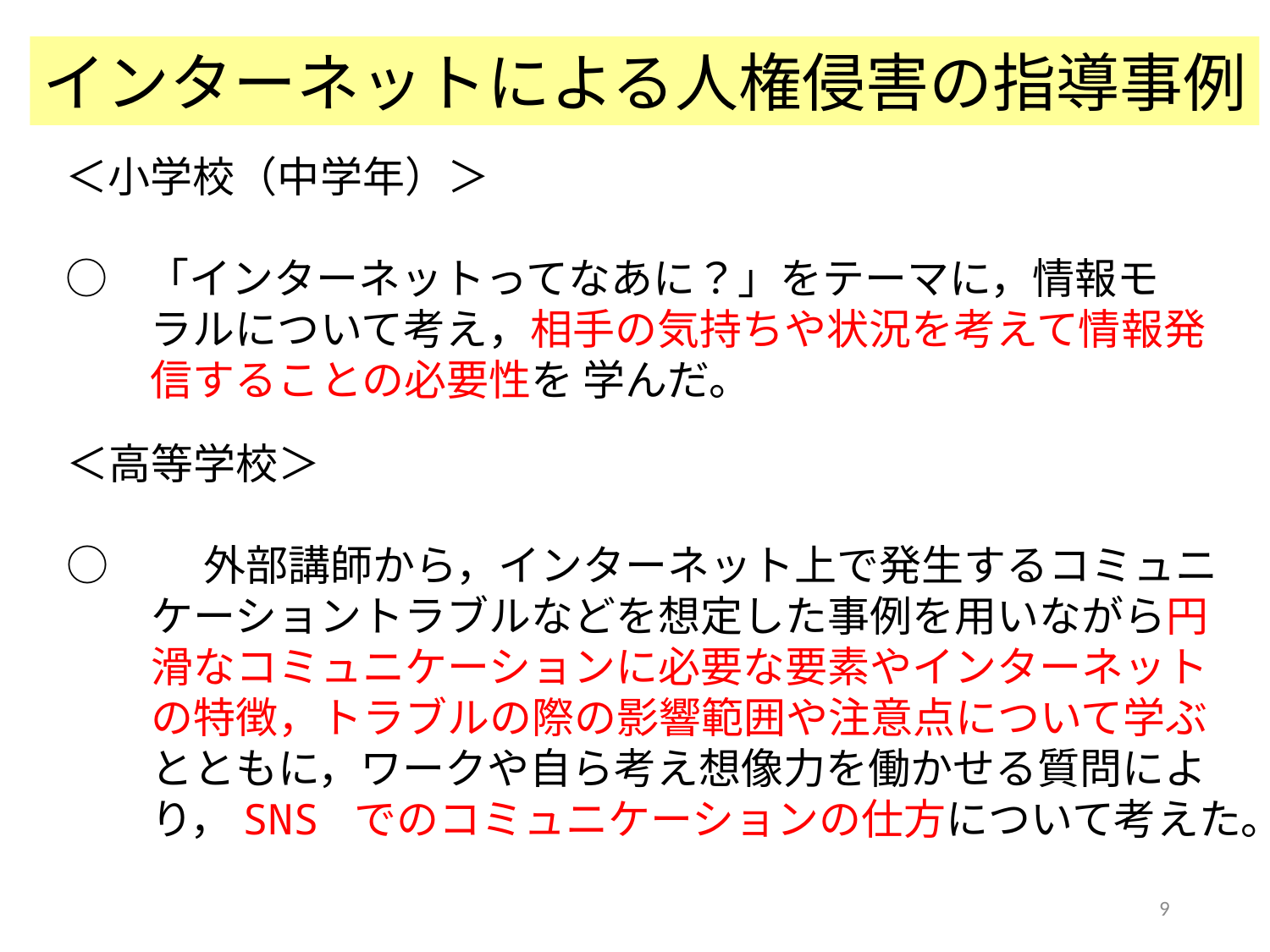

インターネットによる人権侵害の指導事例
＜小学校（中学年）＞

○   「インターネットってなあに？」をテーマに，情報モ
　　ラルについて考え，相手の気持ちや状況を考えて情報発
　　信することの必要性を 学んだ。
＜高等学校＞

○　　外部講師から，インターネット上で発生するコミュニ
　　ケーショントラブルなどを想定した事例を用いながら円
　　滑なコミュニケーションに必要な要素やインターネット
　　の特徴，トラブルの際の影響範囲や注意点について学ぶ
　　とともに，ワークや自ら考え想像力を働かせる質問によ
　　り，SNS でのコミュニケーションの仕方について考えた。
9